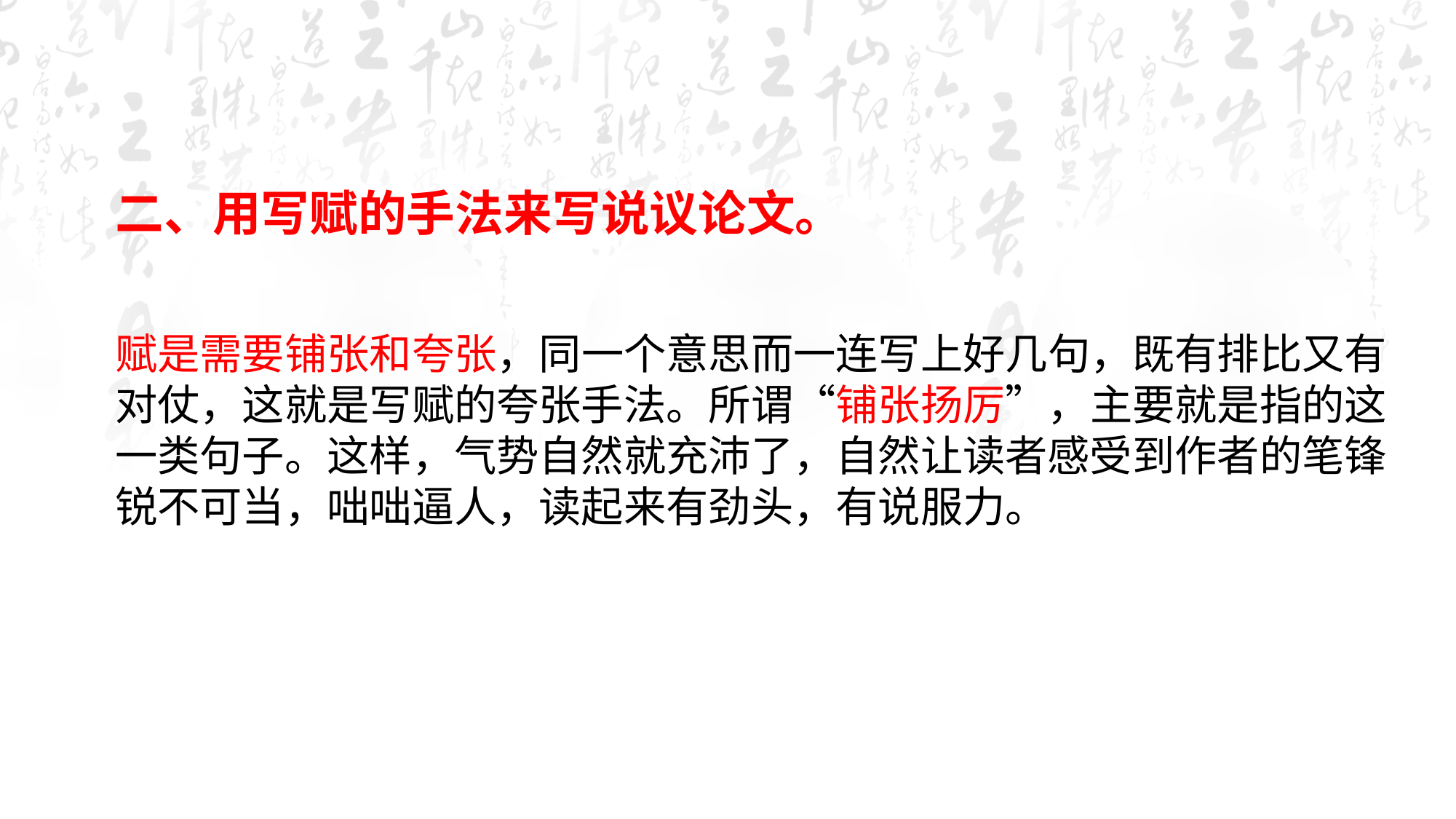

二、用写赋的手法来写说议论文。
赋是需要铺张和夸张，同一个意思而一连写上好几句，既有排比又有对仗，这就是写赋的夸张手法。所谓“铺张扬厉”，主要就是指的这一类句子。这样，气势自然就充沛了，自然让读者感受到作者的笔锋锐不可当，咄咄逼人，读起来有劲头，有说服力。